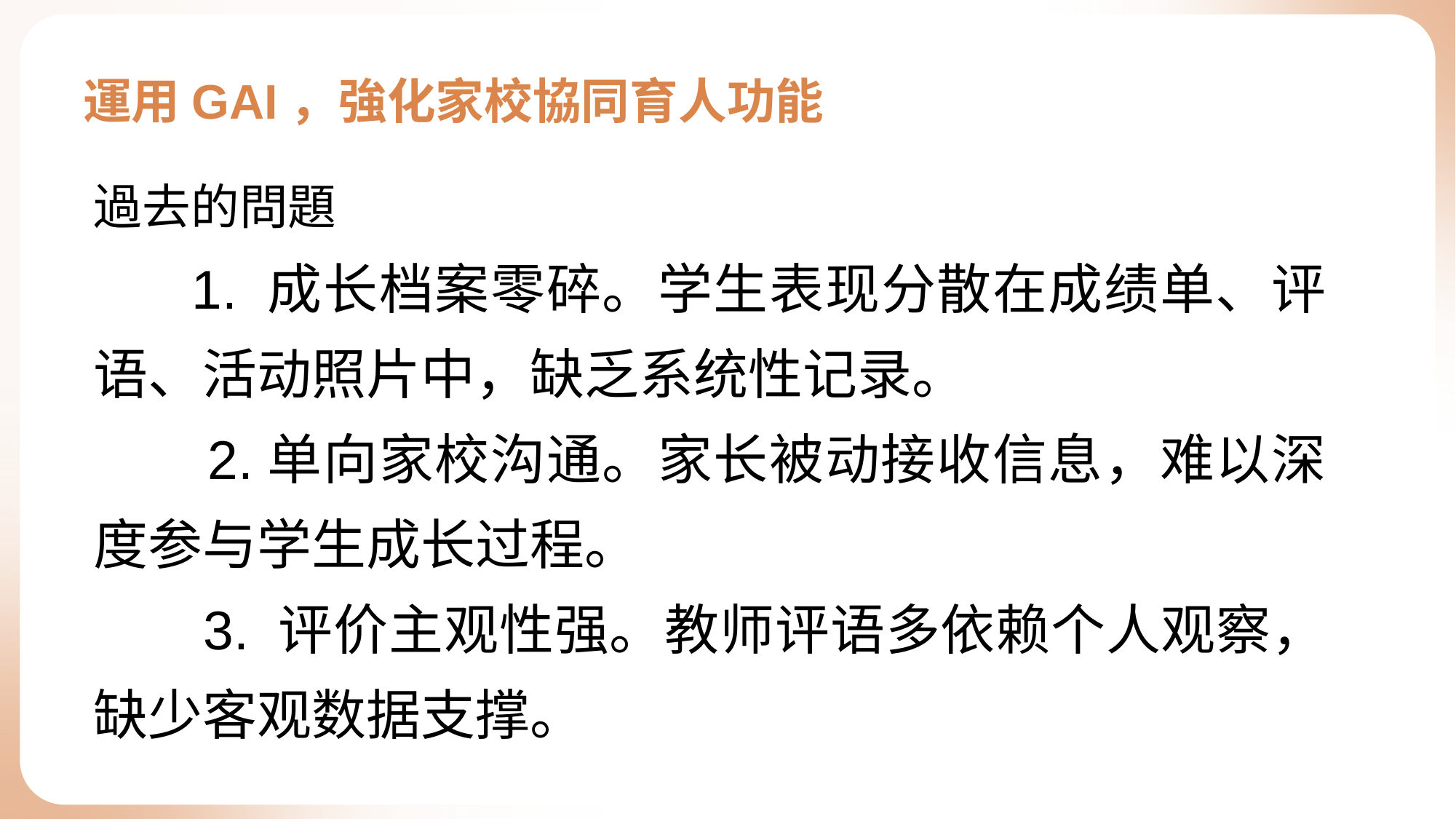

# 運用GAI，強化家校協同育人功能
過去的問題
      1. 成长档案零碎。学生表现分散在成绩单、评语、活动照片中，缺乏系统性记录。
       2.单向家校沟通。家长被动接收信息，难以深度参与学生成长过程。
       3. 评价主观性强。教师评语多依赖个人观察，缺少客观数据支撑。